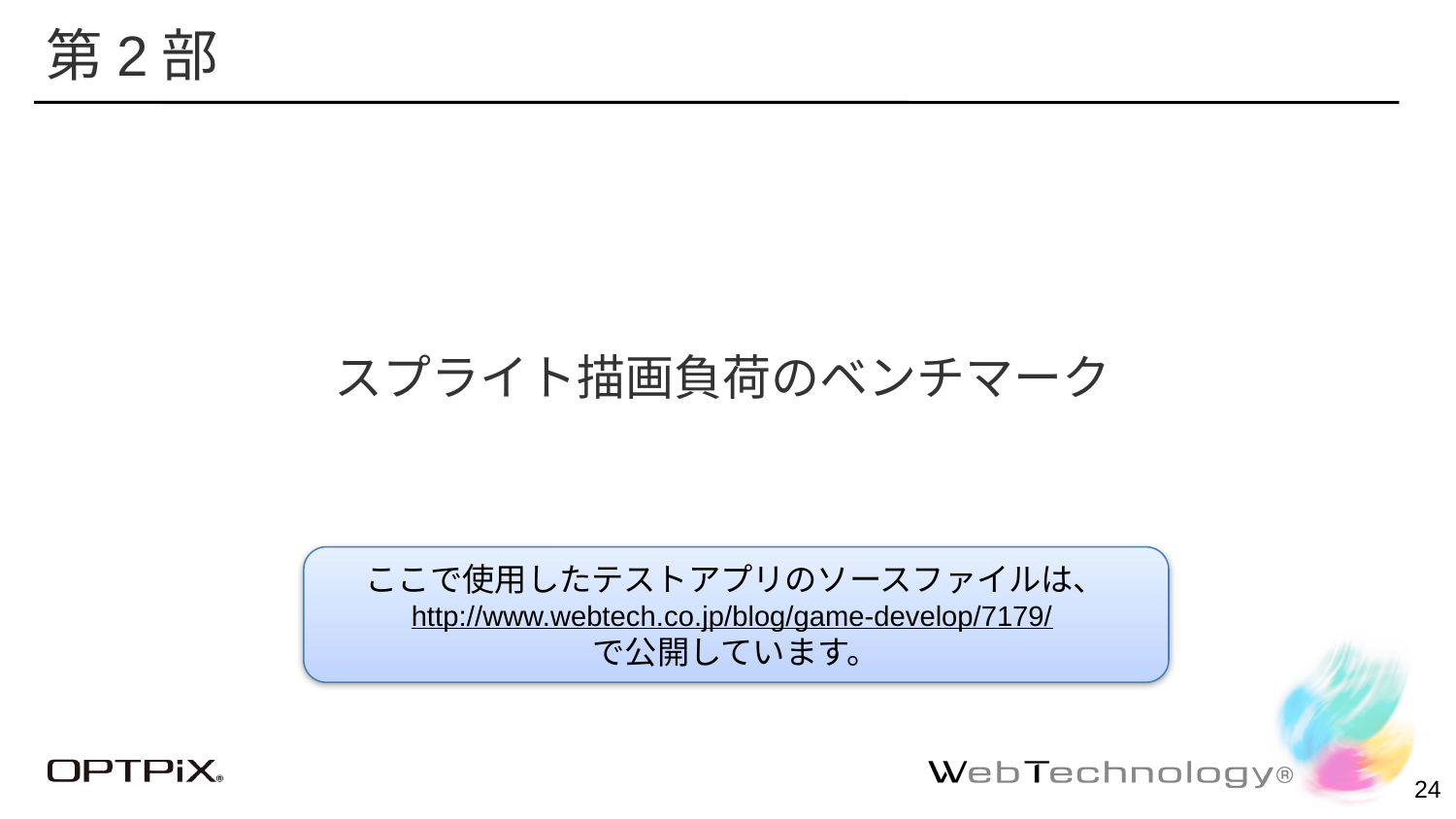

# 第2部
スプライト描画負荷のベンチマーク
ここで使用したテストアプリのソースファイルは、
http://www.webtech.co.jp/blog/game-develop/7179/
で公開しています。
24